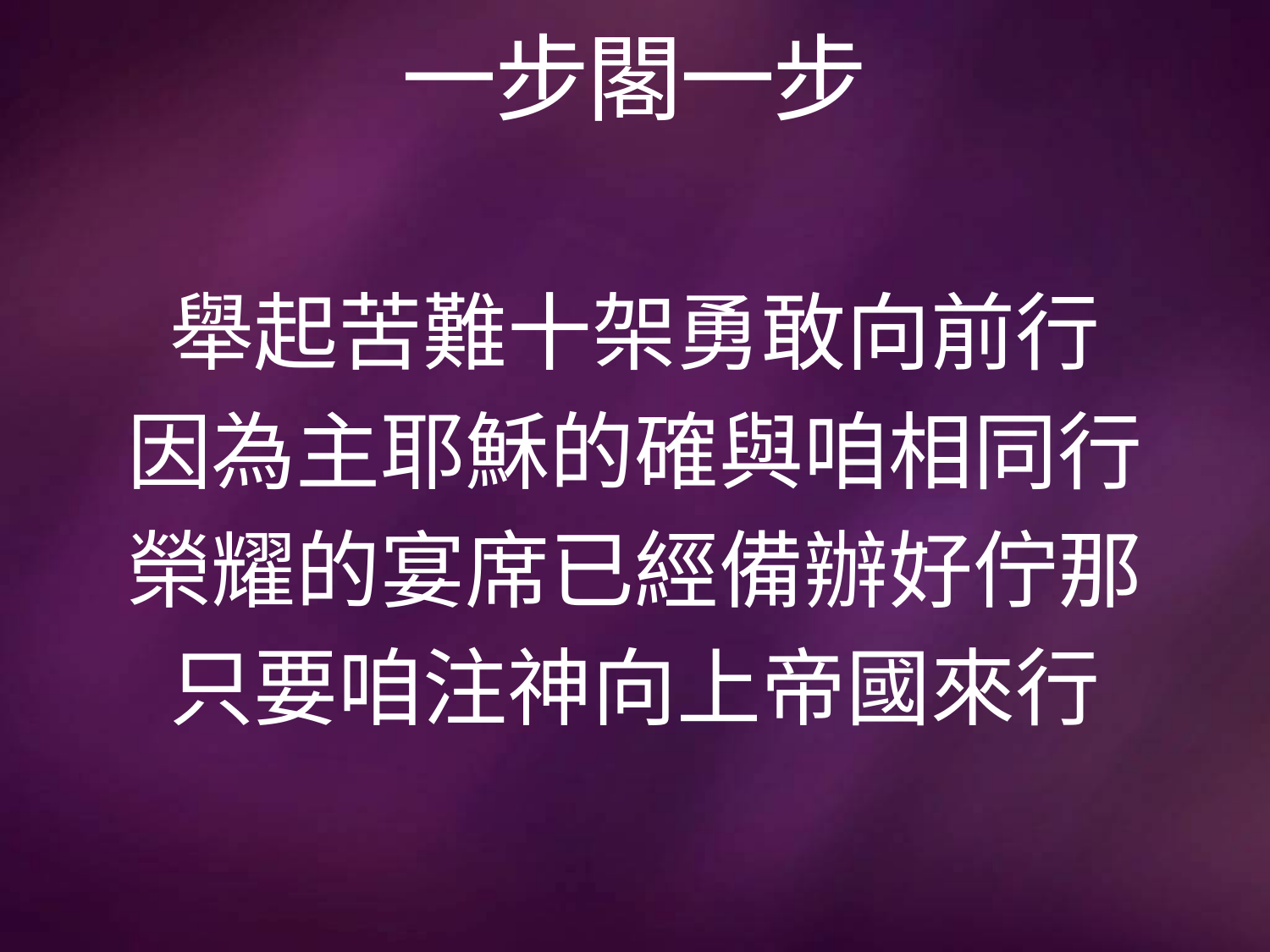

# 一步閣一步
舉起苦難十架勇敢向前行
因為主耶穌的確與咱相同行
榮耀的宴席已經備辦好佇那
只要咱注神向上帝國來行